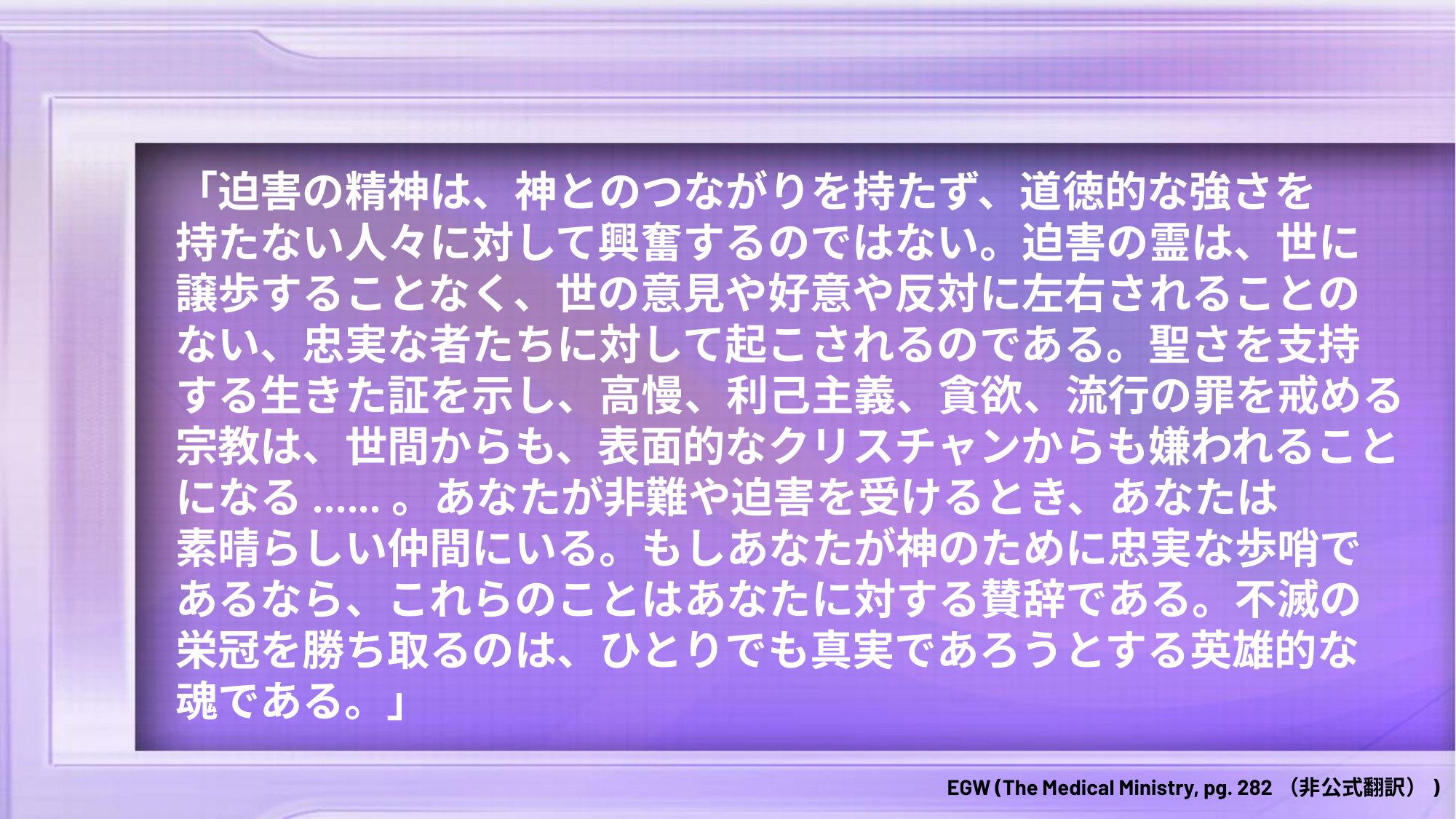

「迫害の精神は、神とのつながりを持たず、道徳的な強さを　　持たない人々に対して興奮するのではない。迫害の霊は、世に　譲歩することなく、世の意見や好意や反対に左右されることの　ない、忠実な者たちに対して起こされるのである。聖さを支持　する生きた証を示し、高慢、利己主義、貪欲、流行の罪を戒める宗教は、世間からも、表面的なクリスチャンからも嫌われることになる......。あなたが非難や迫害を受けるとき、あなたは　　　素晴らしい仲間にいる。もしあなたが神のために忠実な歩哨で　あるなら、これらのことはあなたに対する賛辞である。不滅の　栄冠を勝ち取るのは、ひとりでも真実であろうとする英雄的な　魂である。」
EGW (The Medical Ministry, pg. 282（非公式翻訳）)